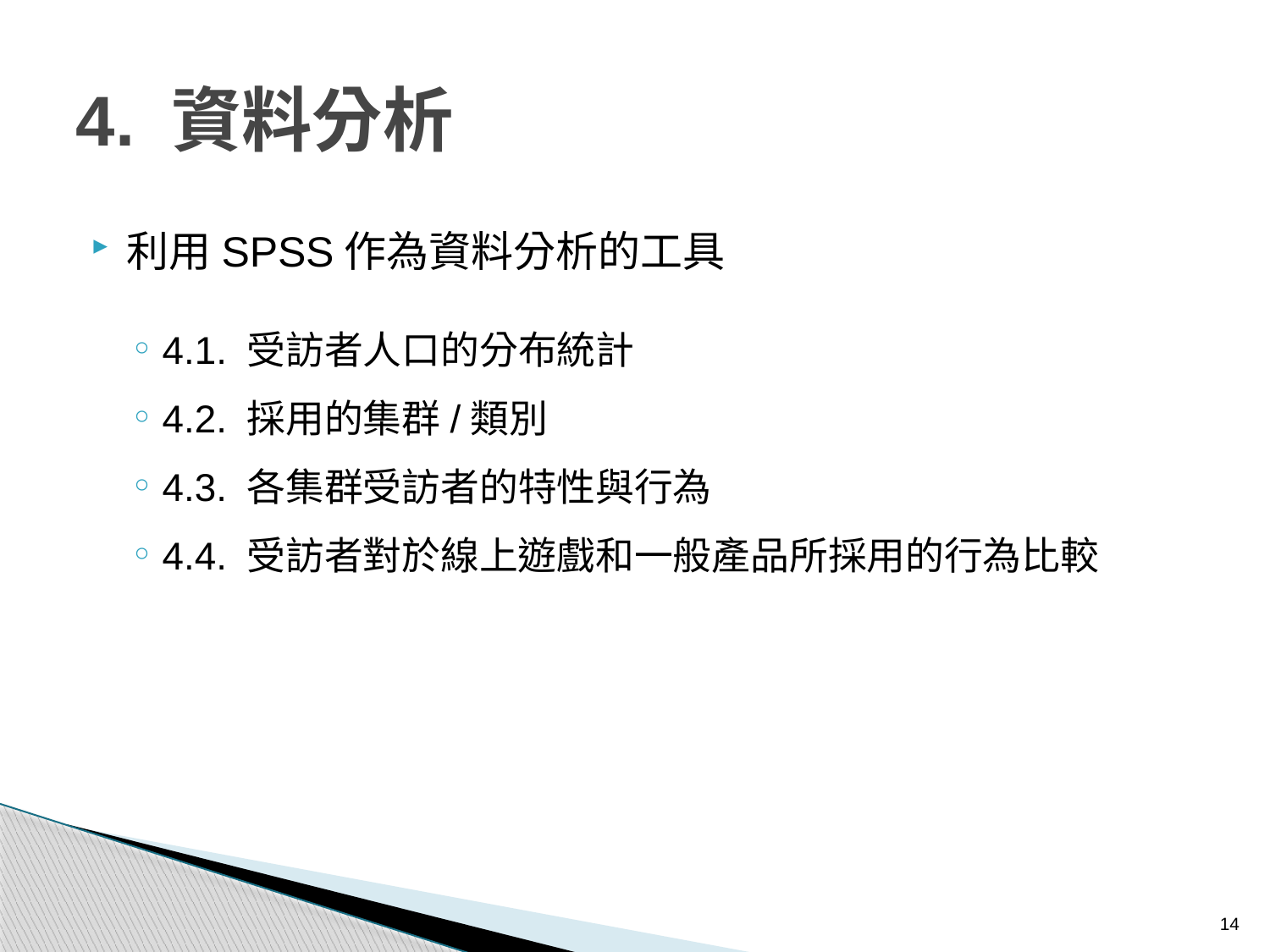

# 4. 資料分析
利用SPSS作為資料分析的工具

4.1. 受訪者人口的分布統計
4.2. 採用的集群/類別
4.3. 各集群受訪者的特性與行為
4.4. 受訪者對於線上遊戲和一般產品所採用的行為比較

14